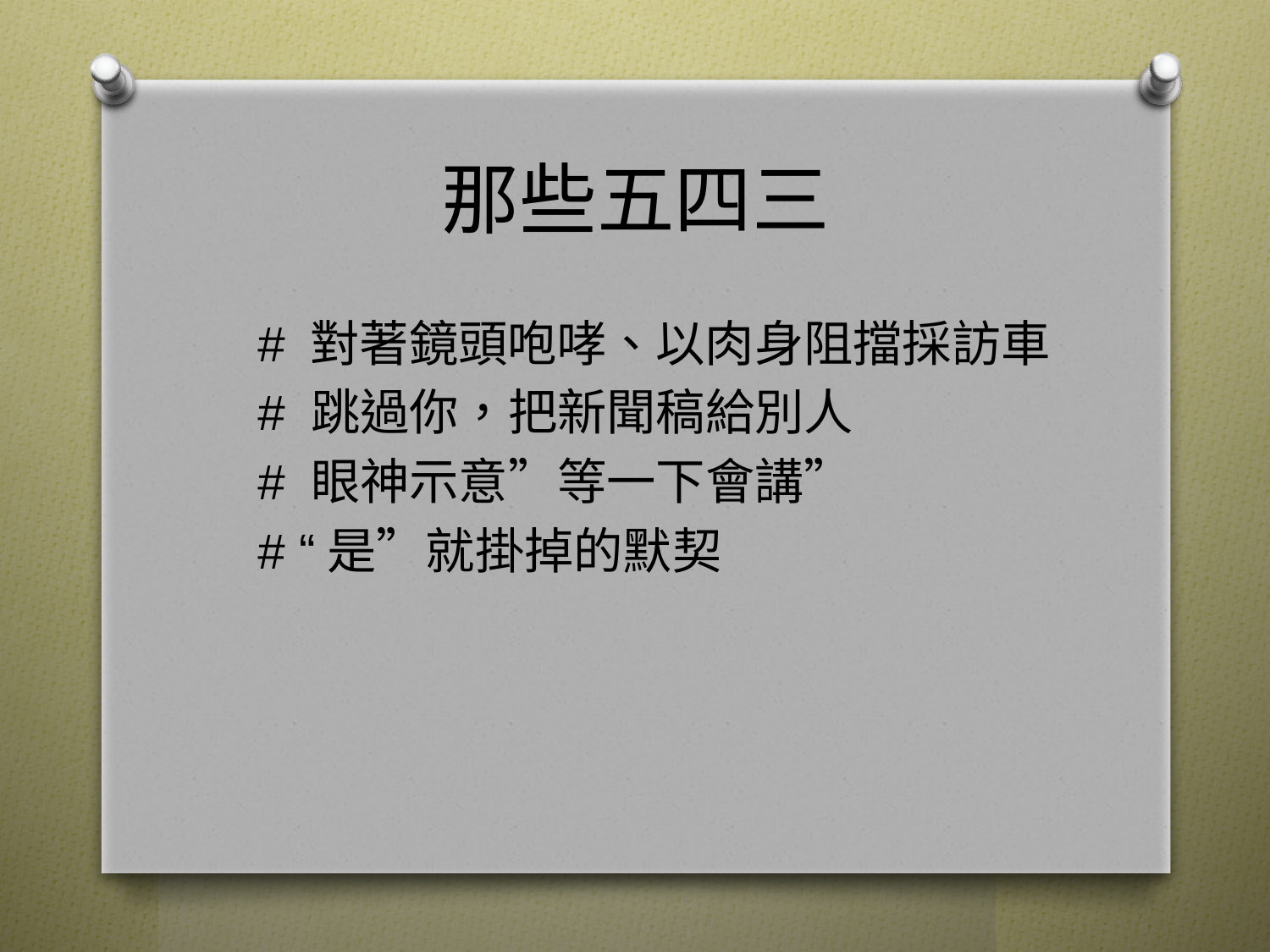

# 那些五四三
# 對著鏡頭咆哮、以肉身阻擋採訪車
# 跳過你，把新聞稿給別人
# 眼神示意”等一下會講”
# “是”就掛掉的默契